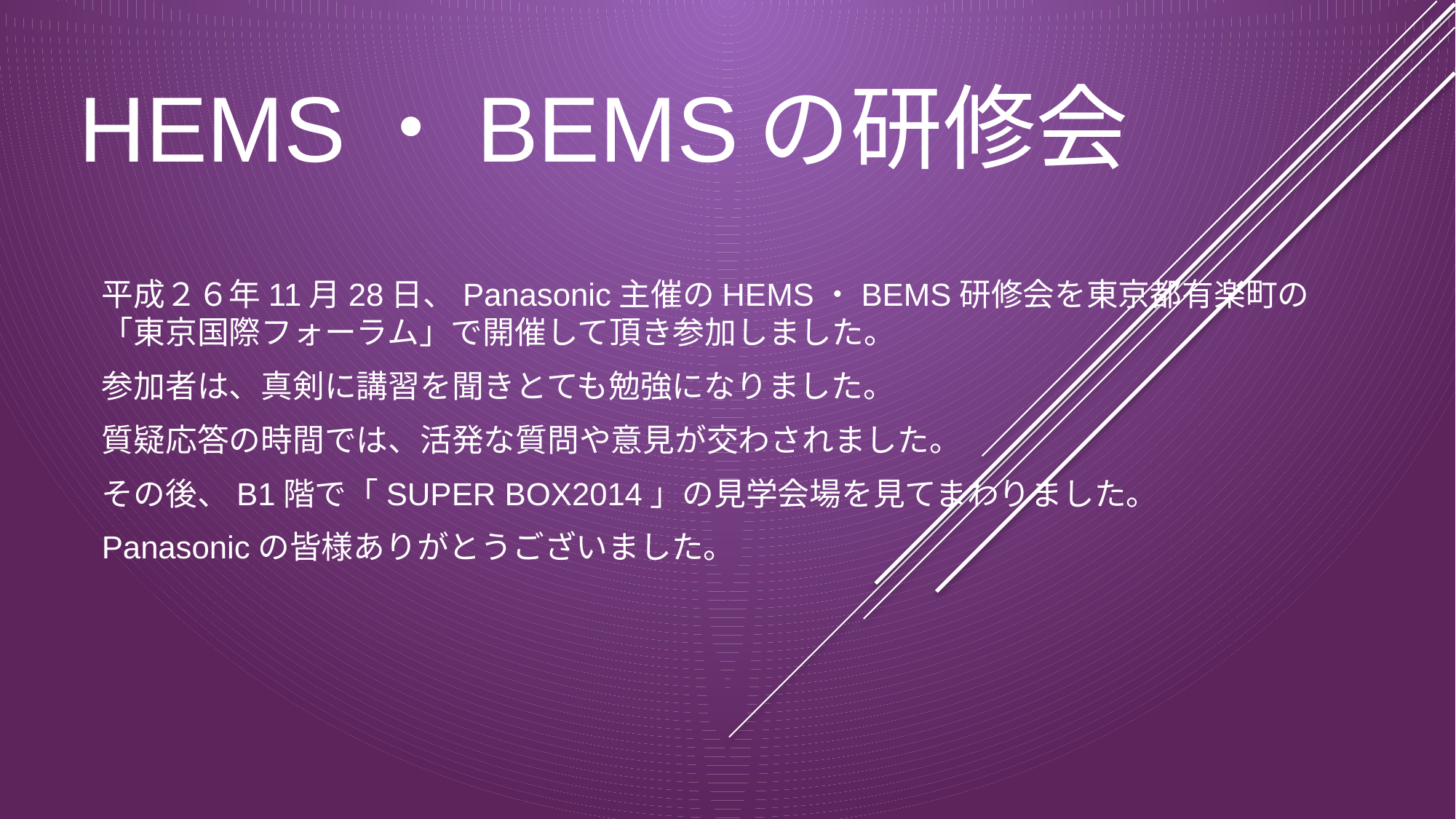

# HEMS・BEMSの研修会
平成２６年11月28日、Panasonic主催のHEMS・BEMS研修会を東京都有楽町の「東京国際フォーラム」で開催して頂き参加しました。
参加者は、真剣に講習を聞きとても勉強になりました。
質疑応答の時間では、活発な質問や意見が交わされました。
その後、B1階で「SUPER BOX2014」の見学会場を見てまわりました。
Panasonicの皆様ありがとうございました。